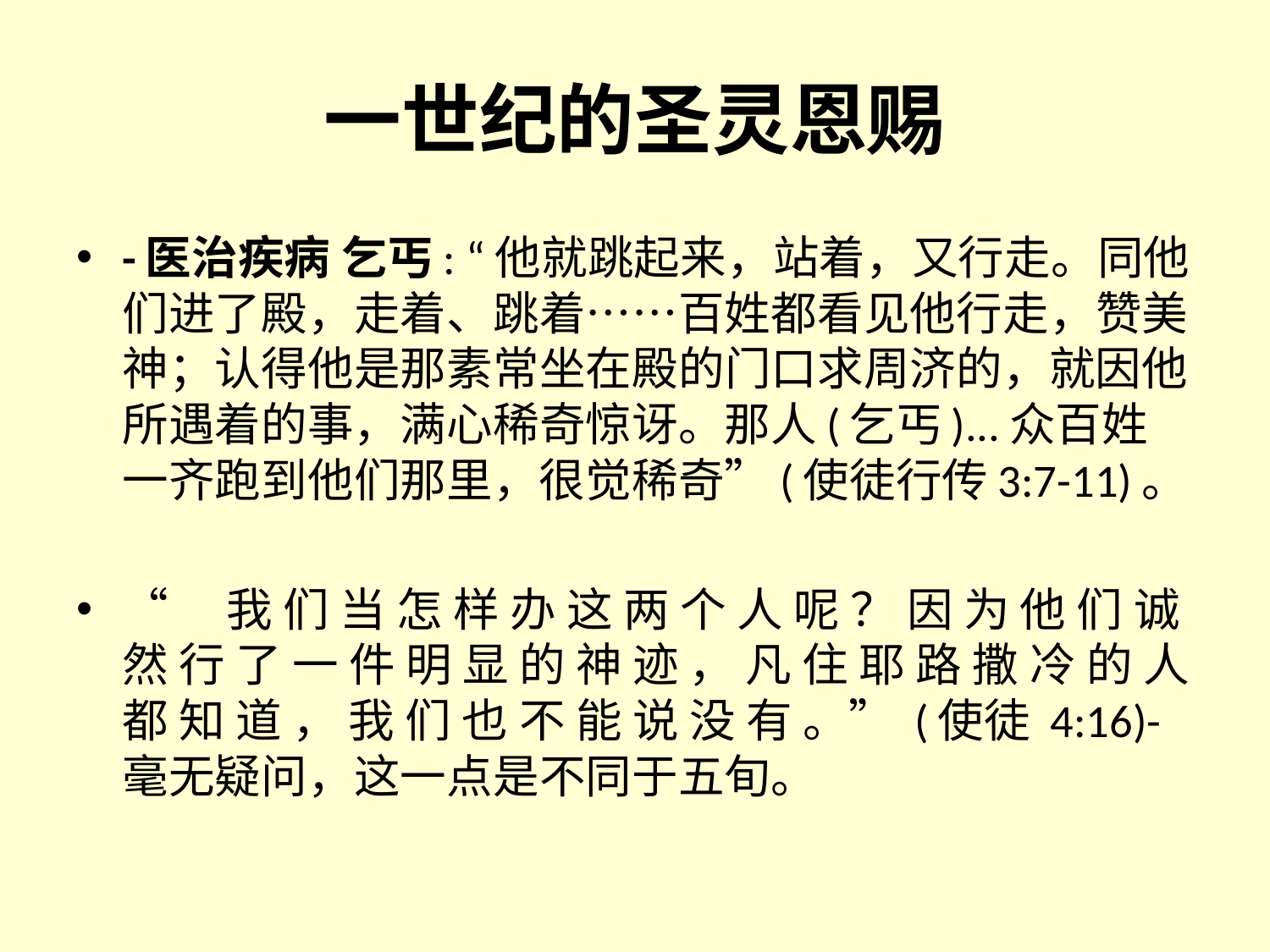

# 一世纪的圣灵恩赐
-医治疾病 乞丐: “他就跳起来，站着，又行走。同他们进了殿，走着、跳着……百姓都看见他行走，赞美神；认得他是那素常坐在殿的门口求周济的，就因他所遇着的事，满心稀奇惊讶。那人(乞丐)...众百姓一齐跑到他们那里，很觉稀奇”(使徒行传3:7-11)。

“	我 们 当 怎 样 办 这 两 个 人 呢 ？ 因 为 他 们 诚 然 行 了 一 件 明 显 的 神 迹 ， 凡 住 耶 路 撒 冷 的 人 都 知 道 ， 我 们 也 不 能 说 没 有 。” (使徒 4:16)- 毫无疑问，这一点是不同于五旬。